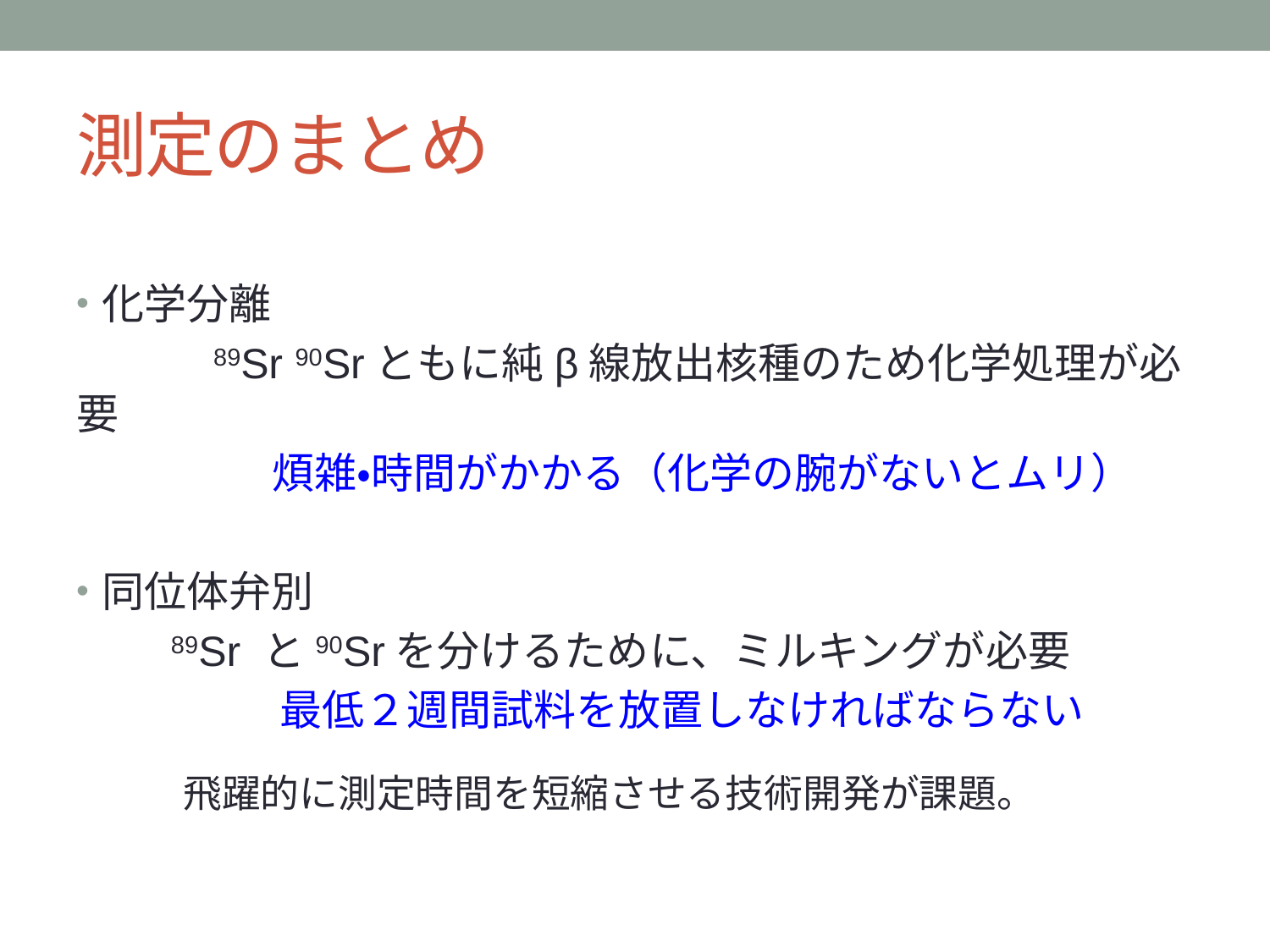

# 測定のまとめ
化学分離
　　　89Sr 90Srともに純β線放出核種のため化学処理が必要
　　　煩雑・時間がかかる（化学の腕がないとムリ）

同位体弁別
　　89Sr と90Srを分けるために、ミルキングが必要
　　最低２週間試料を放置しなければならない
飛躍的に測定時間を短縮させる技術開発が課題。